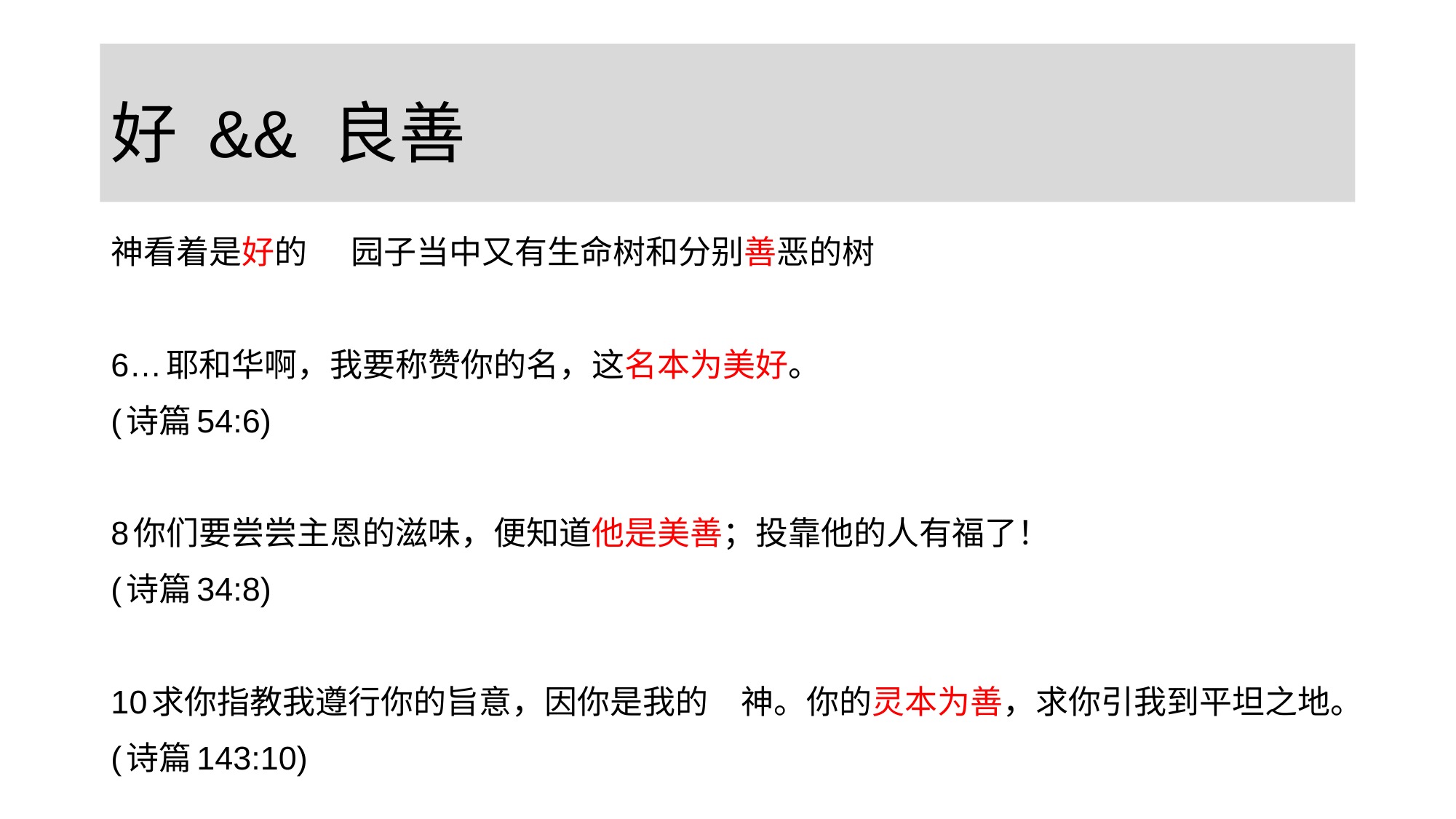

# 好 && 良善
神看着是好的      园子当中又有生命树和分别善恶的树

6…耶和华啊，我要称赞你的名，这名本为美好。
(诗篇54:6)

8你们要尝尝主恩的滋味，便知道他是美善；投靠他的人有福了！
(诗篇34:8)

10求你指教我遵行你的旨意，因你是我的　神。你的灵本为善，求你引我到平坦之地。
(诗篇143:10)